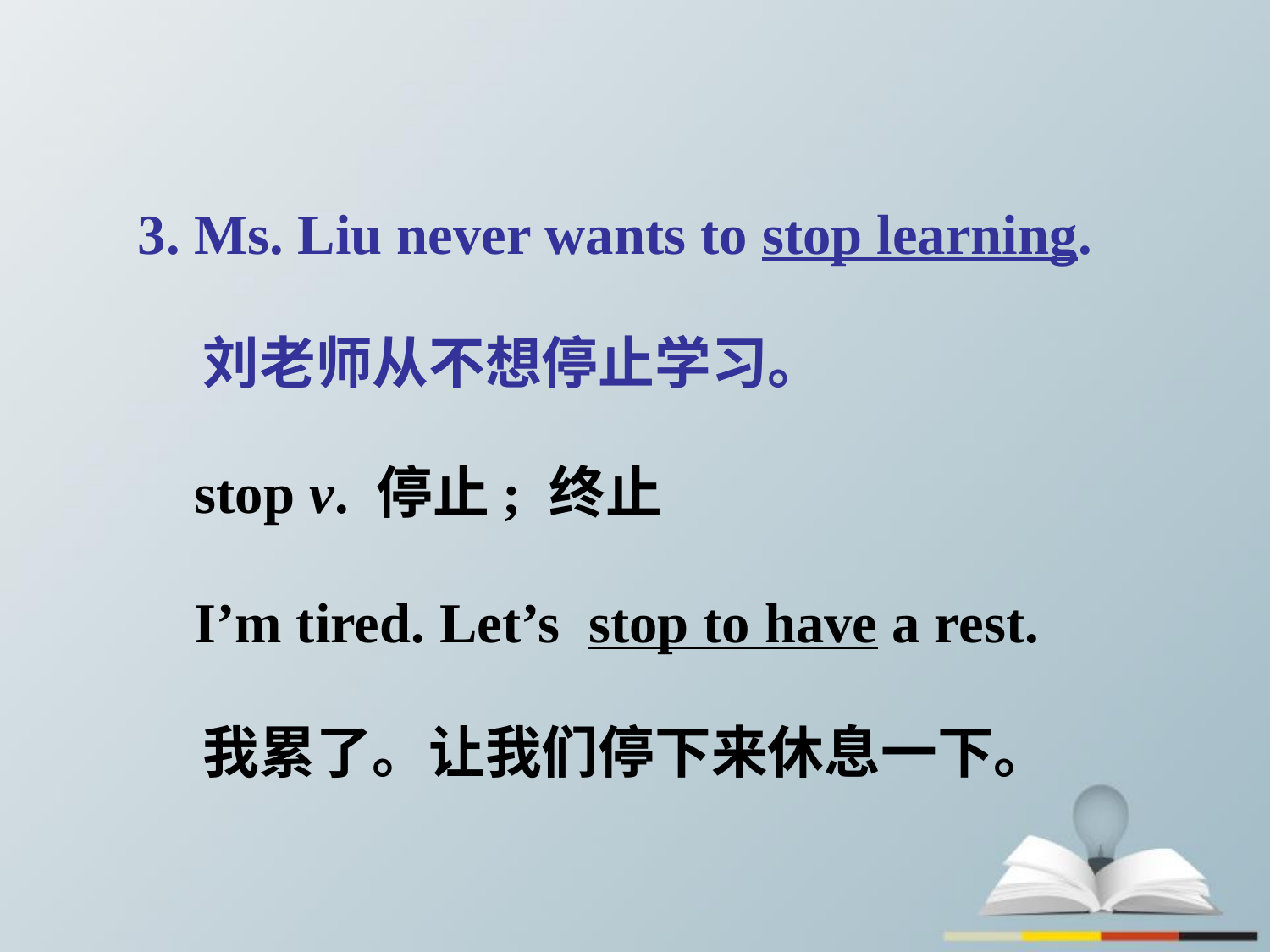

3. Ms. Liu never wants to stop learning.
    刘老师从不想停止学习。
    stop v. 停止; 终止
    I’m tired. Let’s  stop to have a rest.
    我累了。让我们停下来休息一下。